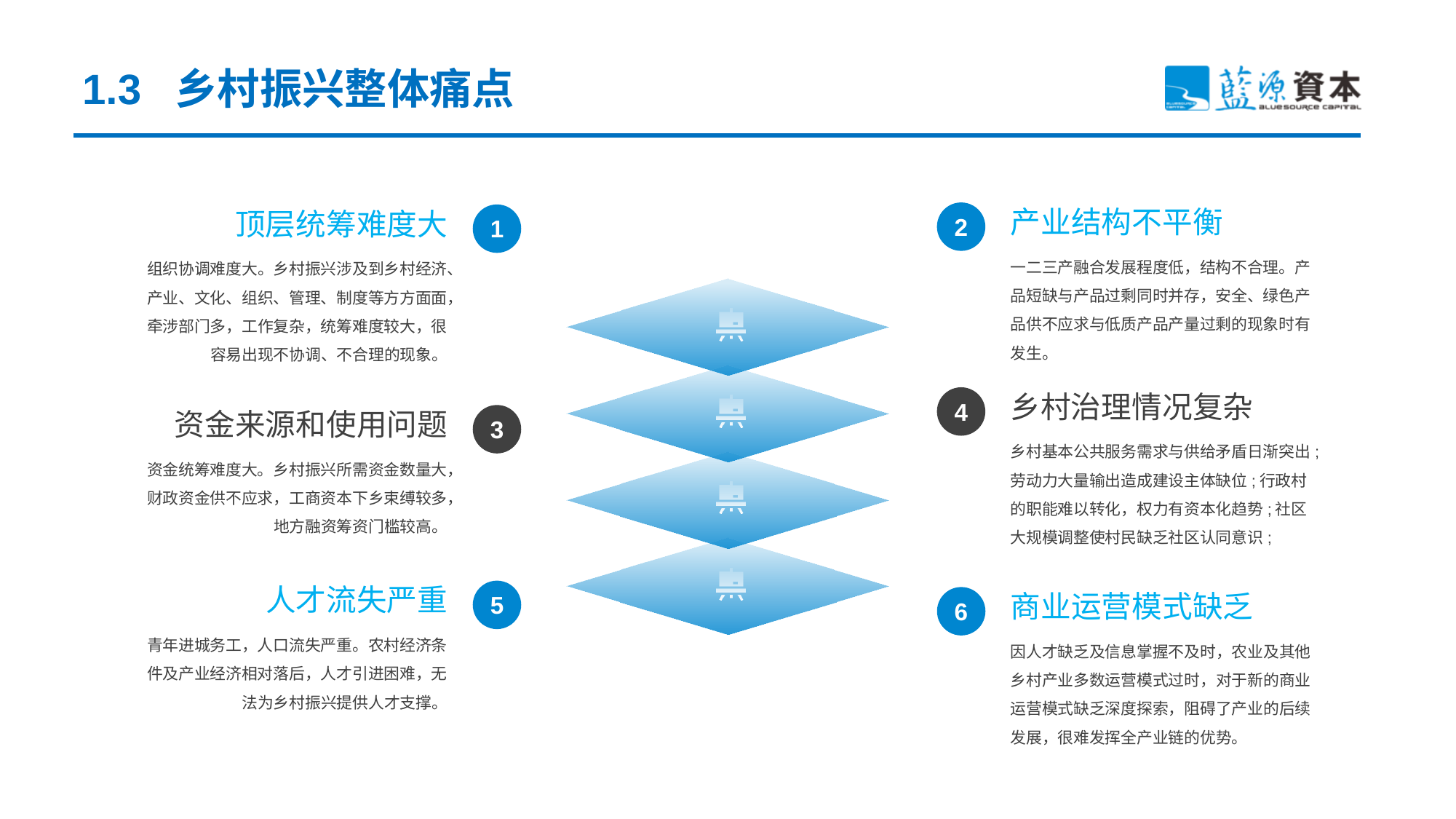

1.3  乡村振兴整体痛点
产业结构不平衡
顶层统筹难度大

2
1
一二三产融合发展程度低，结构不合理。产品短缺与产品过剩同时并存，安全、绿色产品供不应求与低质产品产量过剩的现象时有发生。
组织协调难度大。乡村振兴涉及到乡村经济、产业、文化、组织、管理、制度等方方面面，牵涉部门多，工作复杂，统筹难度较大，很容易出现不协调、不合理的现象。

乡村治理情况复杂

4

资金来源和使用问题

3
乡村基本公共服务需求与供给矛盾日渐突出;劳动力大量输出造成建设主体缺位;行政村的职能难以转化，权力有资本化趋势;社区大规模调整使村民缺乏社区认同意识;

资金统筹难度大。乡村振兴所需资金数量大，财政资金供不应求，工商资本下乡束缚较多，地方融资筹资门槛较高。

人才流失严重

商业运营模式缺乏
5

6
青年进城务工，人口流失严重。农村经济条件及产业经济相对落后，人才引进困难，无法为乡村振兴提供人才支撑。
因人才缺乏及信息掌握不及时，农业及其他乡村产业多数运营模式过时，对于新的商业运营模式缺乏深度探索，阻碍了产业的后续发展，很难发挥全产业链的优势。